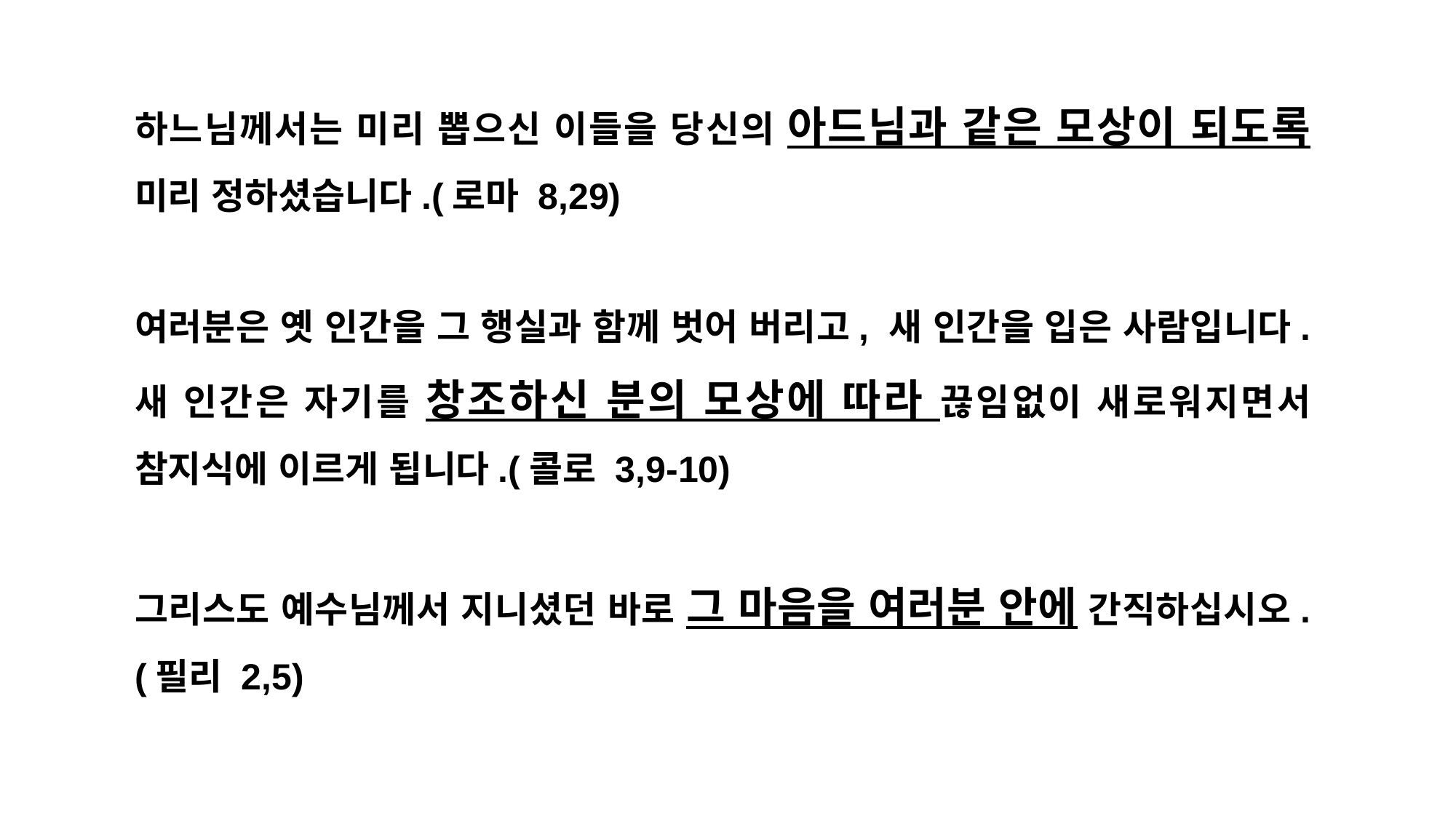

하느님께서는 미리 뽑으신 이들을 당신의 아드님과 같은 모상이 되도록 미리 정하셨습니다.(로마 8,29)

여러분은 옛 인간을 그 행실과 함께 벗어 버리고, 새 인간을 입은 사람입니다. 새 인간은 자기를 창조하신 분의 모상에 따라 끊임없이 새로워지면서 참지식에 이르게 됩니다.(콜로 3,9-10)

그리스도 예수님께서 지니셨던 바로 그 마음을 여러분 안에 간직하십시오.(필리 2,5)